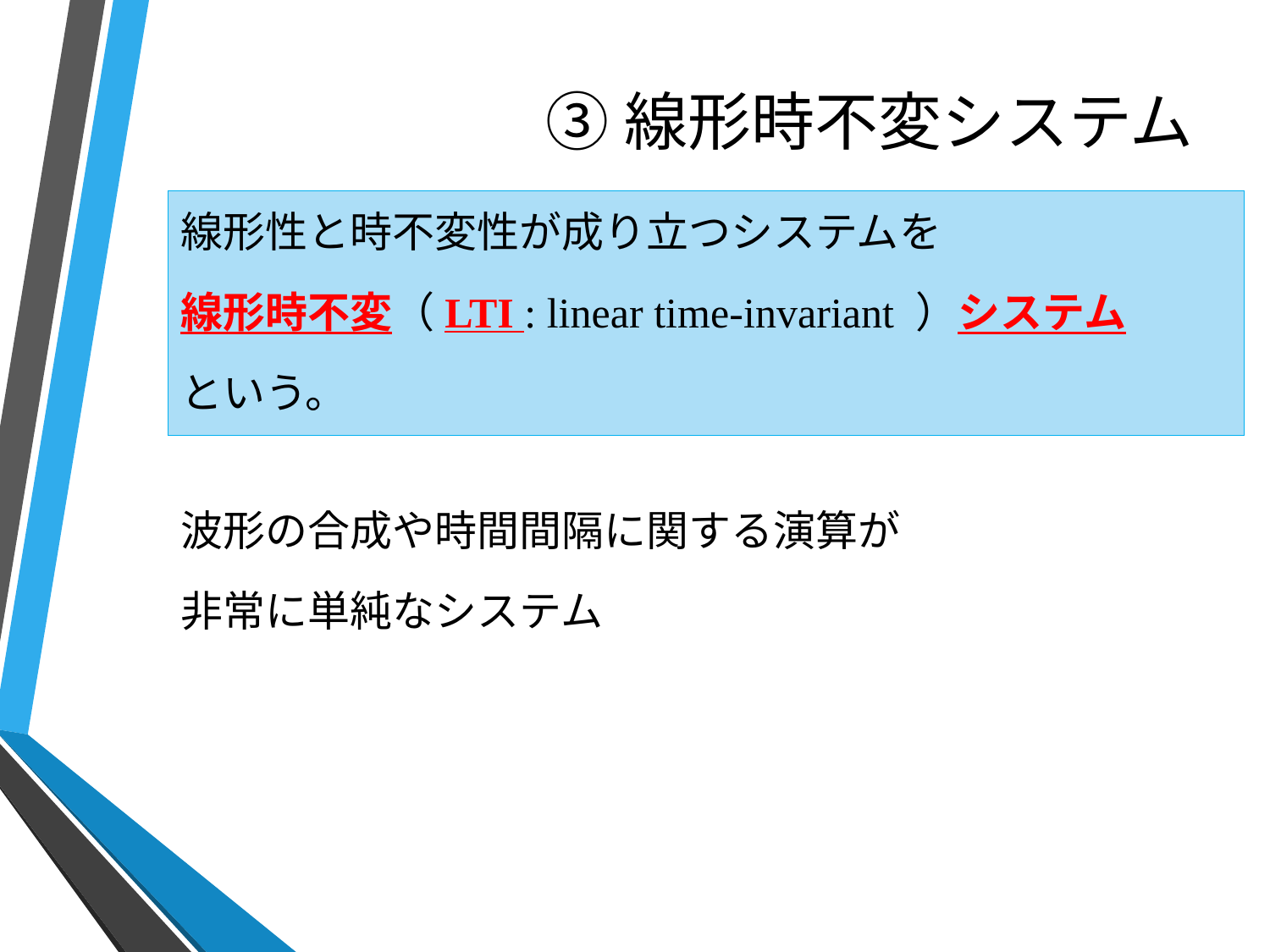

# ③線形時不変システム
線形性と時不変性が成り立つシステムを
線形時不変（LTI : linear time-invariant ）システム
という。
波形の合成や時間間隔に関する演算が
非常に単純なシステム